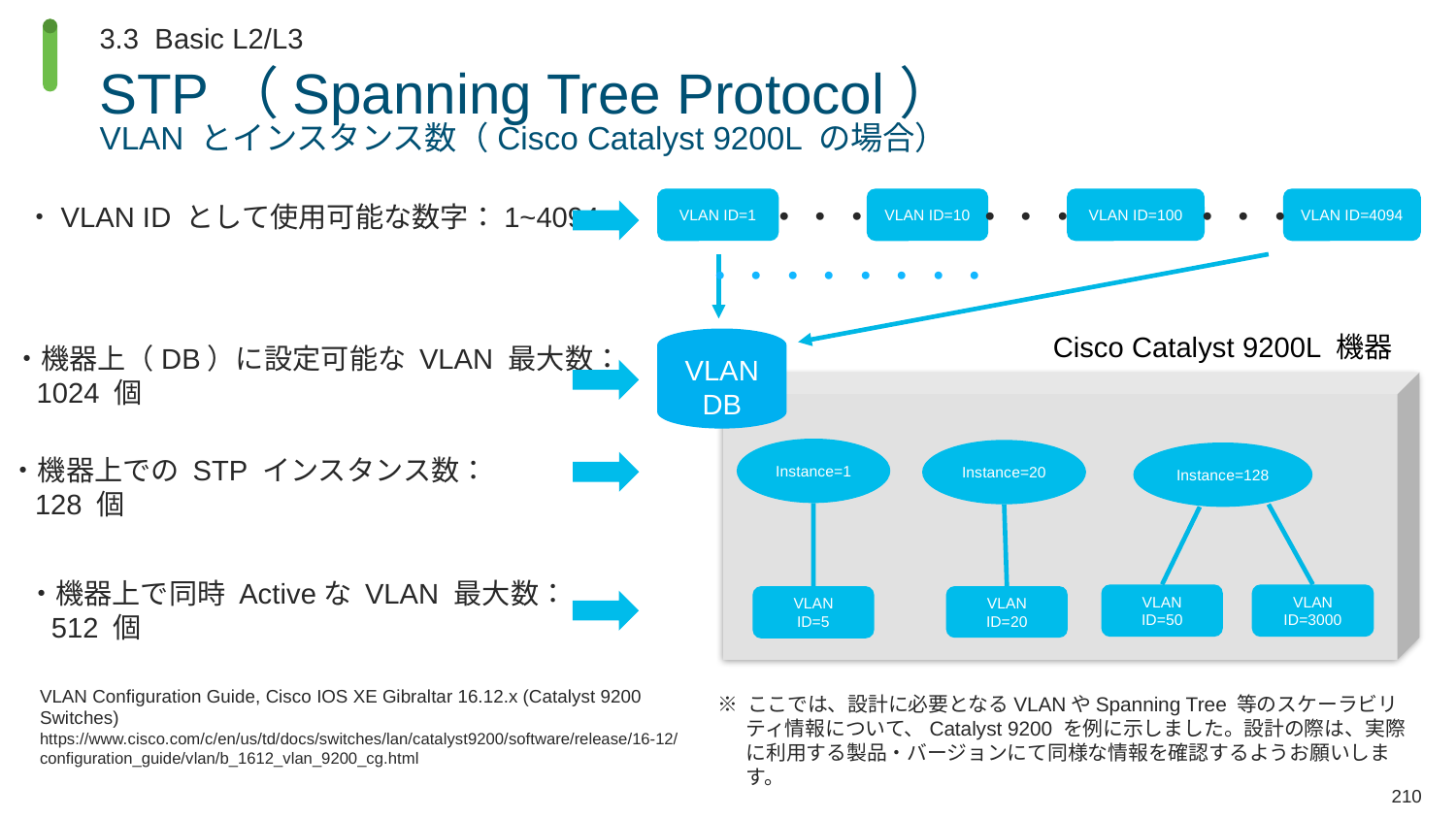

3.3  Basic L2/L3
# STP（Spanning Tree Protocol） VLAN とインスタンス数（Cisco Catalyst 9200L の場合）
・・・
・・・
・・・
VLAN ID=1
VLAN ID=10
VLAN ID=100
VLAN ID=4094
・VLAN ID として使用可能な数字：1~4094

・・・・・・・・
Cisco Catalyst 9200L 機器
VLAN DB
・機器上（DB）に設定可能な VLAN 最大数：
   1024 個

Instance=1
Instance=20
Instance=128
・機器上での STP インスタンス数：
   128 個

・機器上で同時 Activeな VLAN 最大数：
   512 個
VLAN
ID=3000
VLAN
ID=50
VLAN
ID=5
VLAN
ID=20

VLAN Configuration Guide, Cisco IOS XE Gibraltar 16.12.x (Catalyst 9200 Switches)
https://www.cisco.com/c/en/us/td/docs/switches/lan/catalyst9200/software/release/16-12/configuration_guide/vlan/b_1612_vlan_9200_cg.html
※ ここでは、設計に必要となるVLANやSpanning Tree 等のスケーラビリティ情報について、Catalyst 9200 を例に示しました。設計の際は、実際に利用する製品・バージョンにて同様な情報を確認するようお願いします。
210